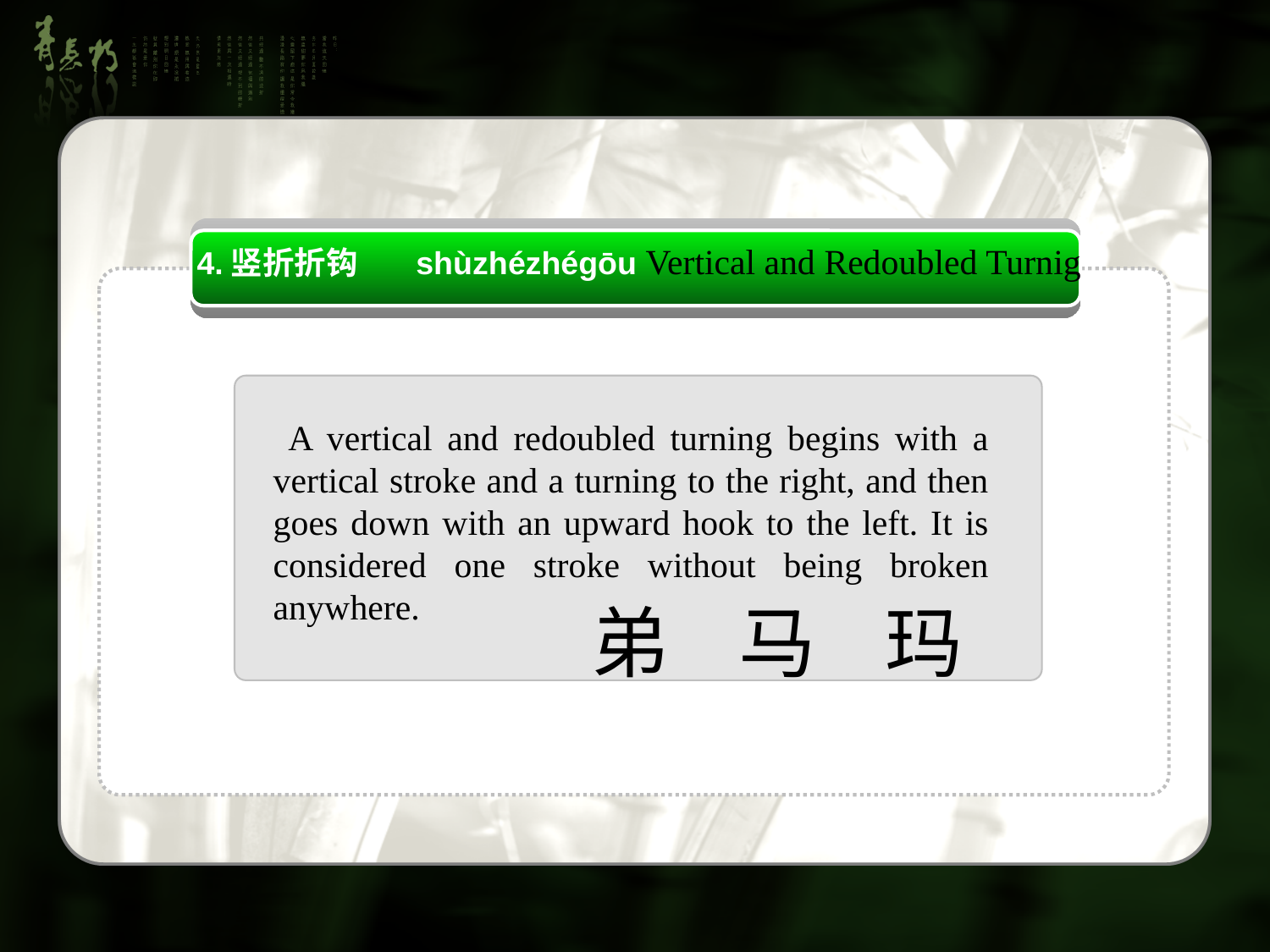

4.竖折折钩       shùzhézhégōu Vertical and Redoubled Turnig

 A vertical and redoubled turning begins with a vertical stroke and a turning to the right, and then goes down with an upward hook to the left. It is considered one stroke without being broken anywhere.

弟    马    玛